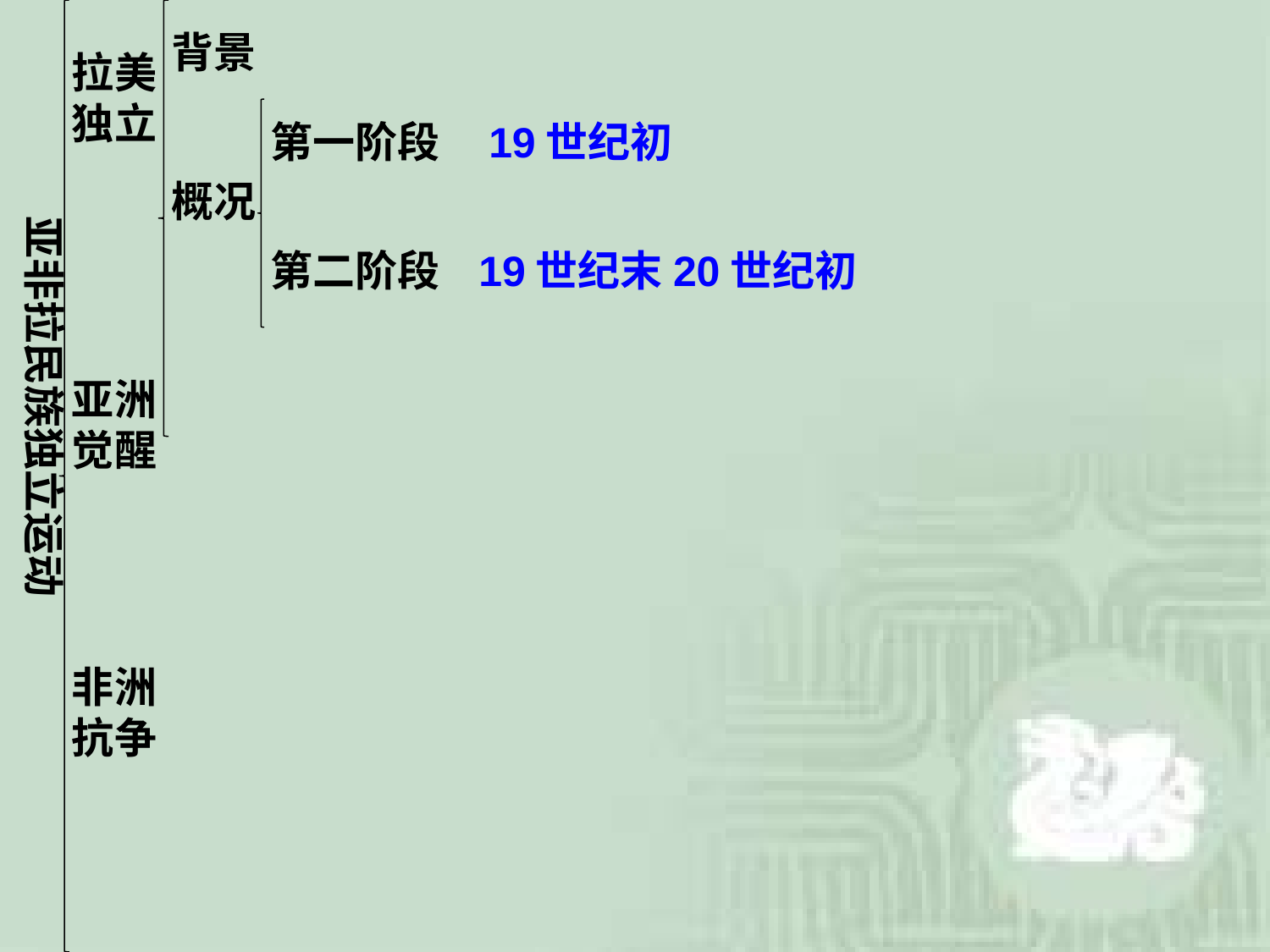

背景
拉美独立

第一阶段
19世纪初
亚非拉民族独立运动
概况
第二阶段
19世纪末20世纪初
亚洲觉醒
非洲抗争